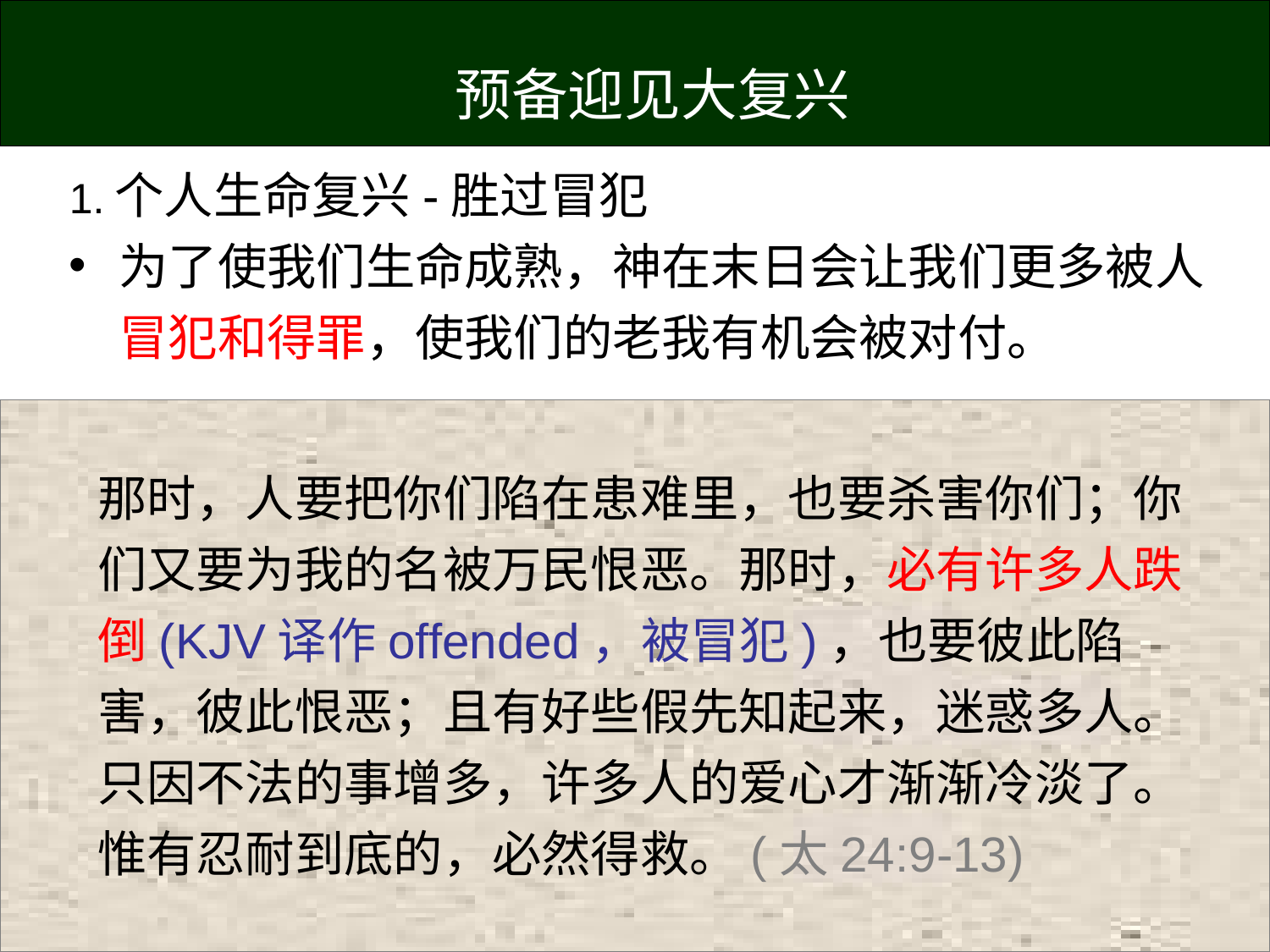

预备迎见大复兴
1.个人生命复兴-胜过冒犯
为了使我们生命成熟，神在末日会让我们更多被人冒犯和得罪，使我们的老我有机会被对付。

那时，人要把你们陷在患难里，也要杀害你们；你们又要为我的名被万民恨恶。那时，必有许多人跌倒(KJV译作offended，被冒犯)，也要彼此陷害，彼此恨恶；且有好些假先知起来，迷惑多人。只因不法的事增多，许多人的爱心才渐渐冷淡了。惟有忍耐到底的，必然得救。(太24:9-13)